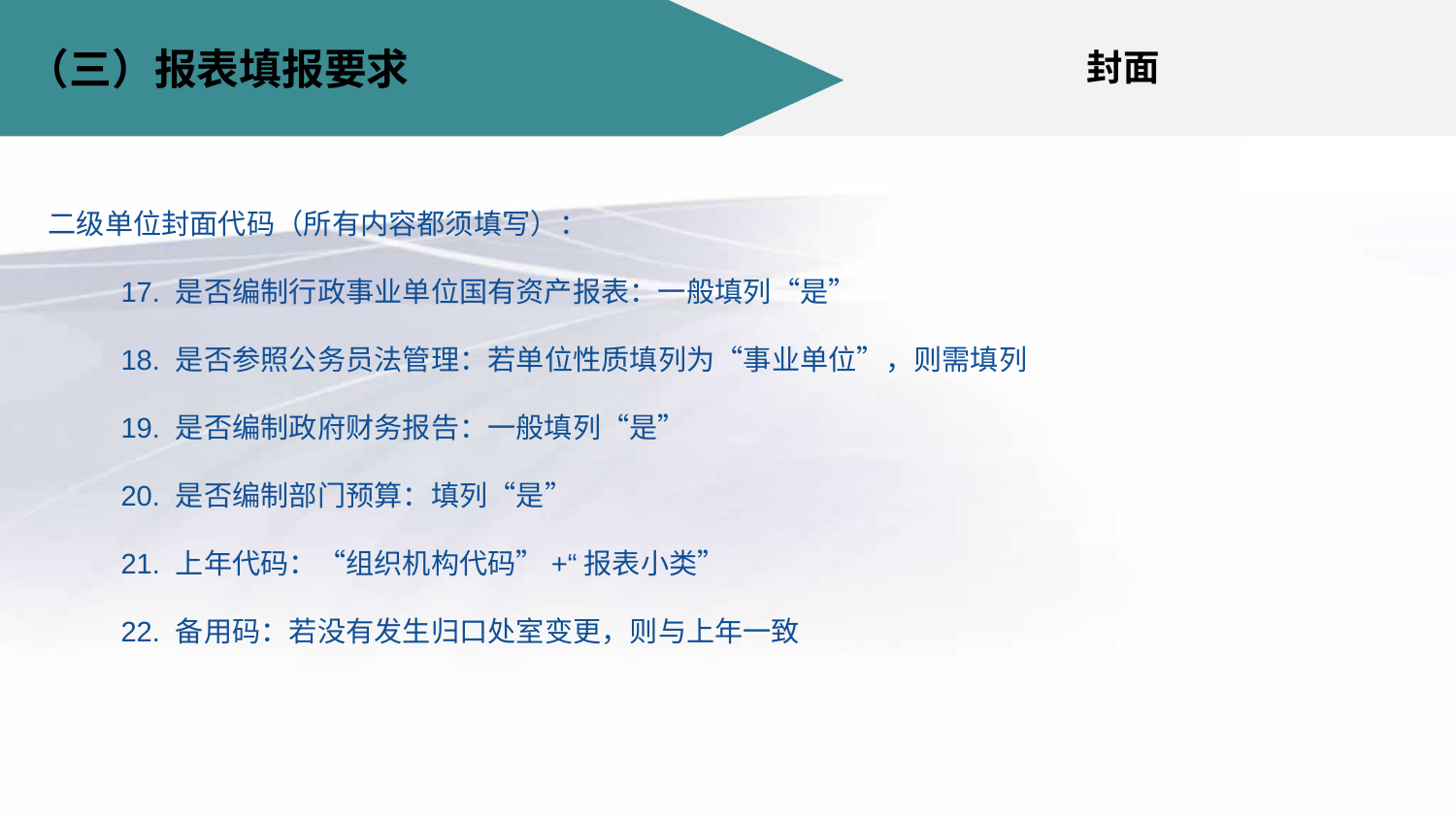

（三）报表填报要求
封面
二级单位封面代码（所有内容都须填写）：
是否编制行政事业单位国有资产报表：一般填列“是”
是否参照公务员法管理：若单位性质填列为“事业单位”，则需填列
是否编制政府财务报告：一般填列“是”
是否编制部门预算：填列“是”
上年代码：“组织机构代码”+“报表小类”
备用码：若没有发生归口处室变更，则与上年一致

34